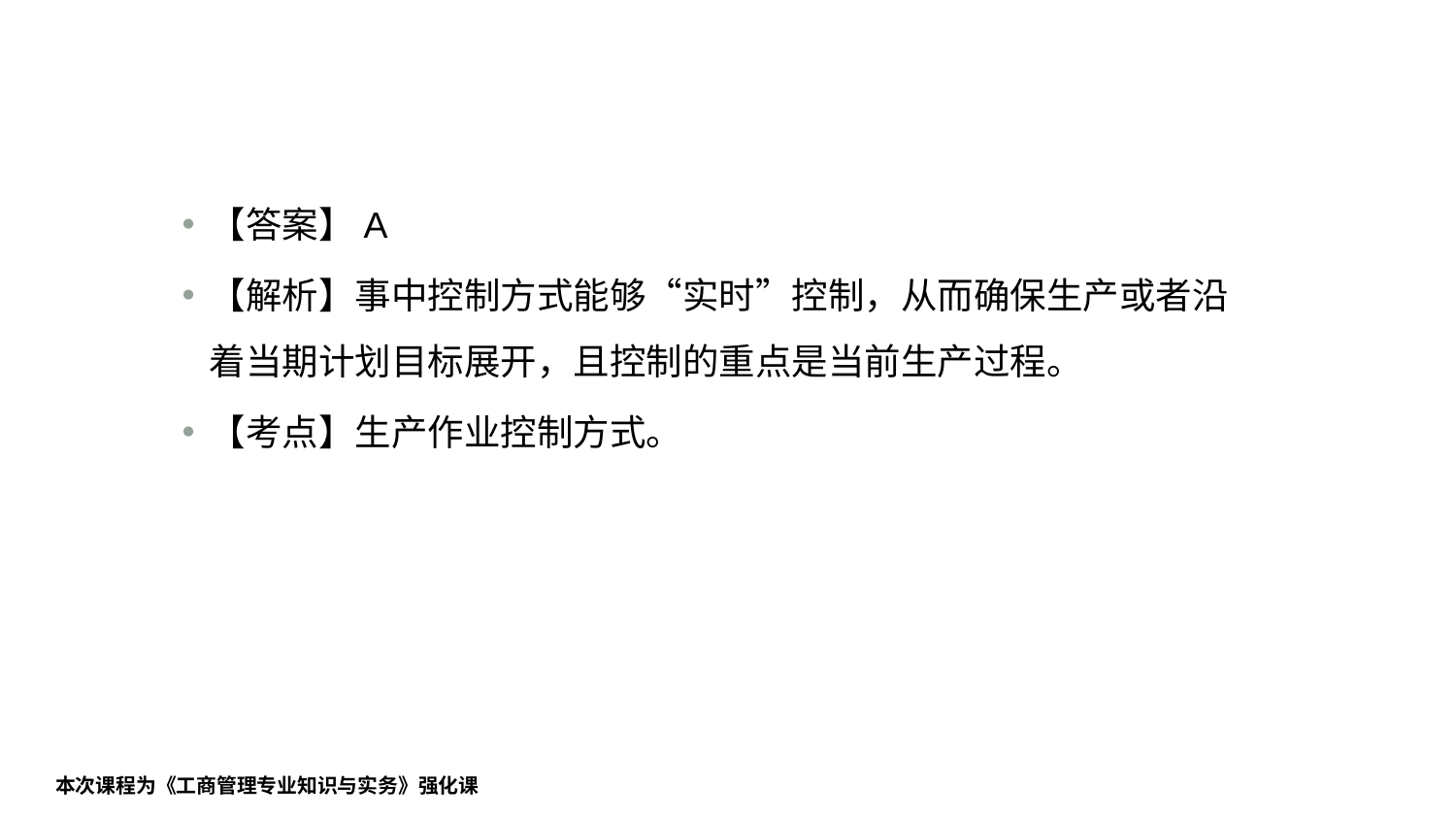

#
【答案】A
【解析】事中控制方式能够“实时”控制，从而确保生产或者沿着当期计划目标展开，且控制的重点是当前生产过程。
【考点】生产作业控制方式。